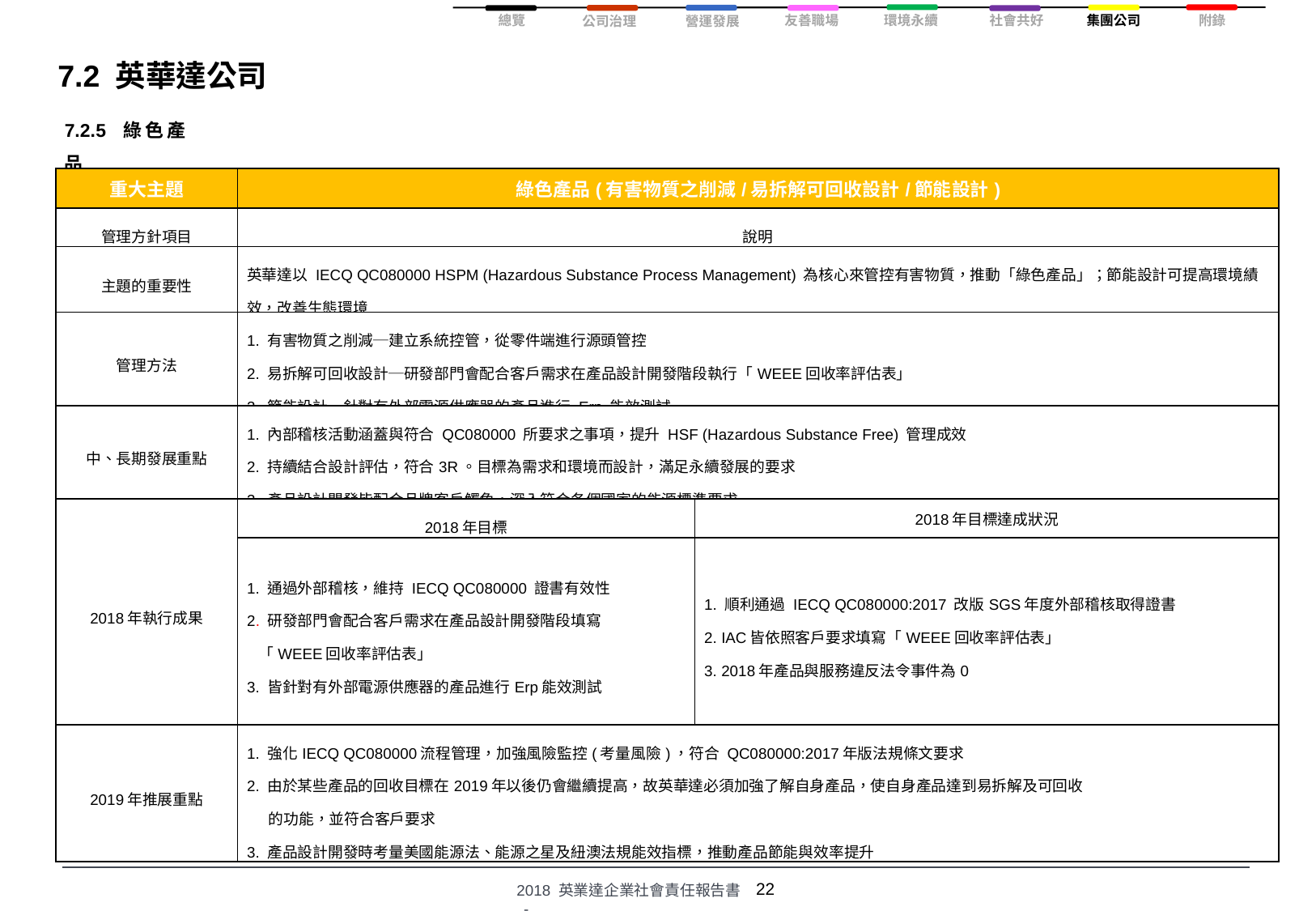

# 7.2 英華達公司
7.2.5 綠色產品
| 重大主題 | 綠色產品(有害物質之削減/易拆解可回收設計/節能設計) |  |
| --- | --- | --- |
| 管理方針項目 | 說明 |  |
| 主題的重要性 | 英華達以 IECQ QC080000 HSPM (Hazardous Substance Process Management) 為核心來管控有害物質，推動「綠色產品」；節能設計可提高環境績效，改善生態環境 |  |
| 管理方法 | 1. 有害物質之削減─建立系統控管，從零件端進行源頭管控 2. 易拆解可回收設計─研發部門會配合客戶需求在產品設計開發階段執行「WEEE回收率評估表」 3. 節能設計─針對有外部電源供應器的產品進行 Erp 能效測試 |  |
| 中、長期發展重點 | 1. 內部稽核活動涵蓋與符合 QC080000 所要求之事項，提升 HSF (Hazardous Substance Free) 管理成效 2. 持續結合設計評估，符合3R。目標為需求和環境而設計，滿足永續發展的要求 3. 產品設計開發皆配合品牌客戶觸角，深入符合各個國家的能源標準要求 |  |
| 2018年執行成果 | 2018年目標 | 2018年目標達成狀況 |
|  | 1. 通過外部稽核，維持 IECQ QC080000 證書有效性 2. 研發部門會配合客戶需求在產品設計開發階段填寫 「WEEE回收率評估表」 3. 皆針對有外部電源供應器的產品進行Erp能效測試 | 1. 順利通過 IECQ QC080000:2017 改版SGS年度外部稽核取得證書 2. IAC皆依照客戶要求填寫「WEEE回收率評估表」 3. 2018年產品與服務違反法令事件為0 |
| 2019年推展重點 | 1. 強化IECQ QC080000流程管理，加強風險監控(考量風險)，符合 QC080000:2017年版法規條文要求 2. 由於某些產品的回收目標在2019年以後仍會繼續提高，故英華達必須加強了解自身產品，使自身產品達到易拆解及可回收 的功能，並符合客戶要求 3. 產品設計開發時考量美國能源法、能源之星及紐澳法規能效指標，推動產品節能與效率提升 |  |